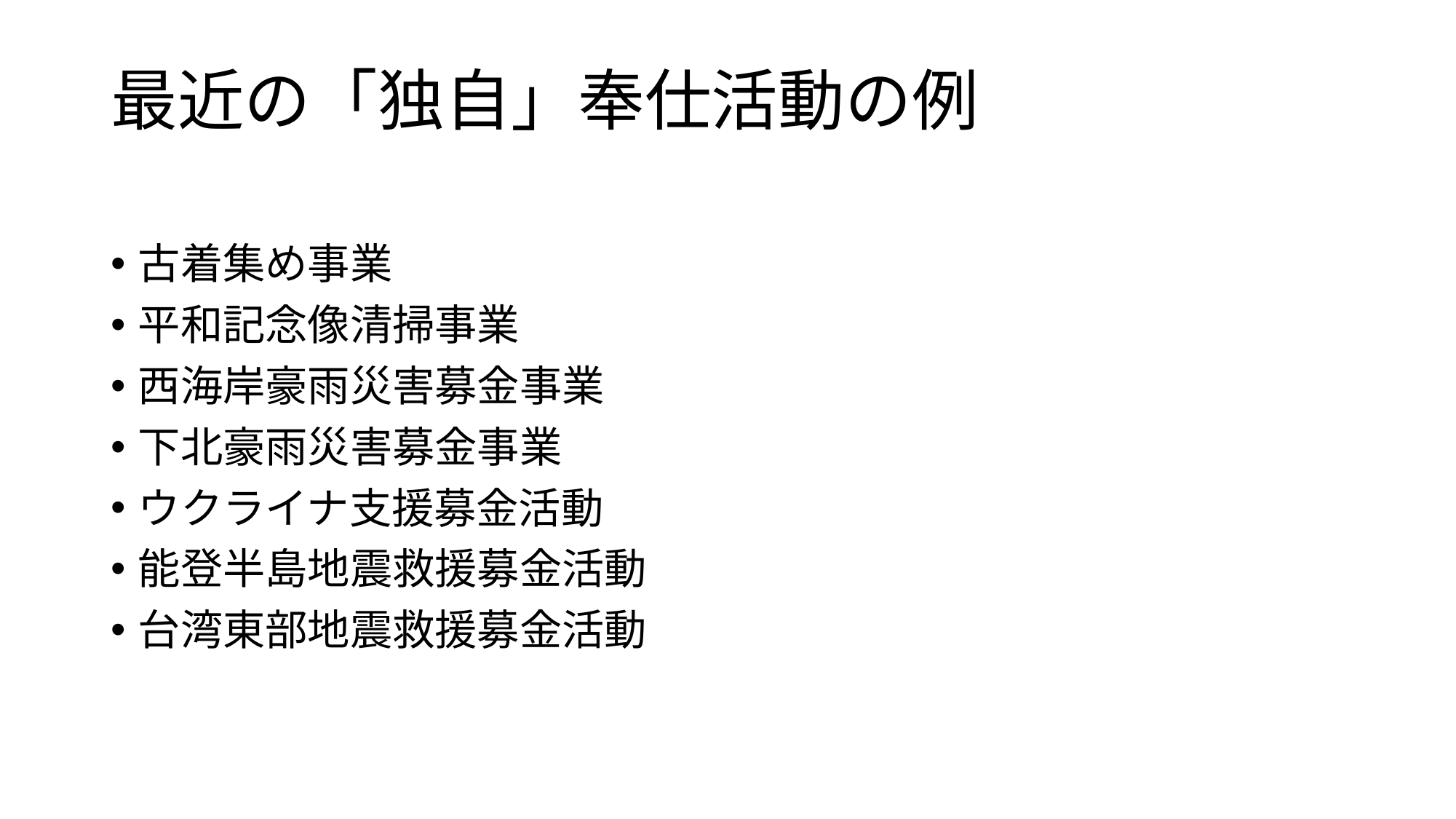

# 最近の「独自」奉仕活動の例

古着集め事業
平和記念像清掃事業
西海岸豪雨災害募金事業
下北豪雨災害募金事業
ウクライナ支援募金活動
能登半島地震救援募金活動
台湾東部地震救援募金活動